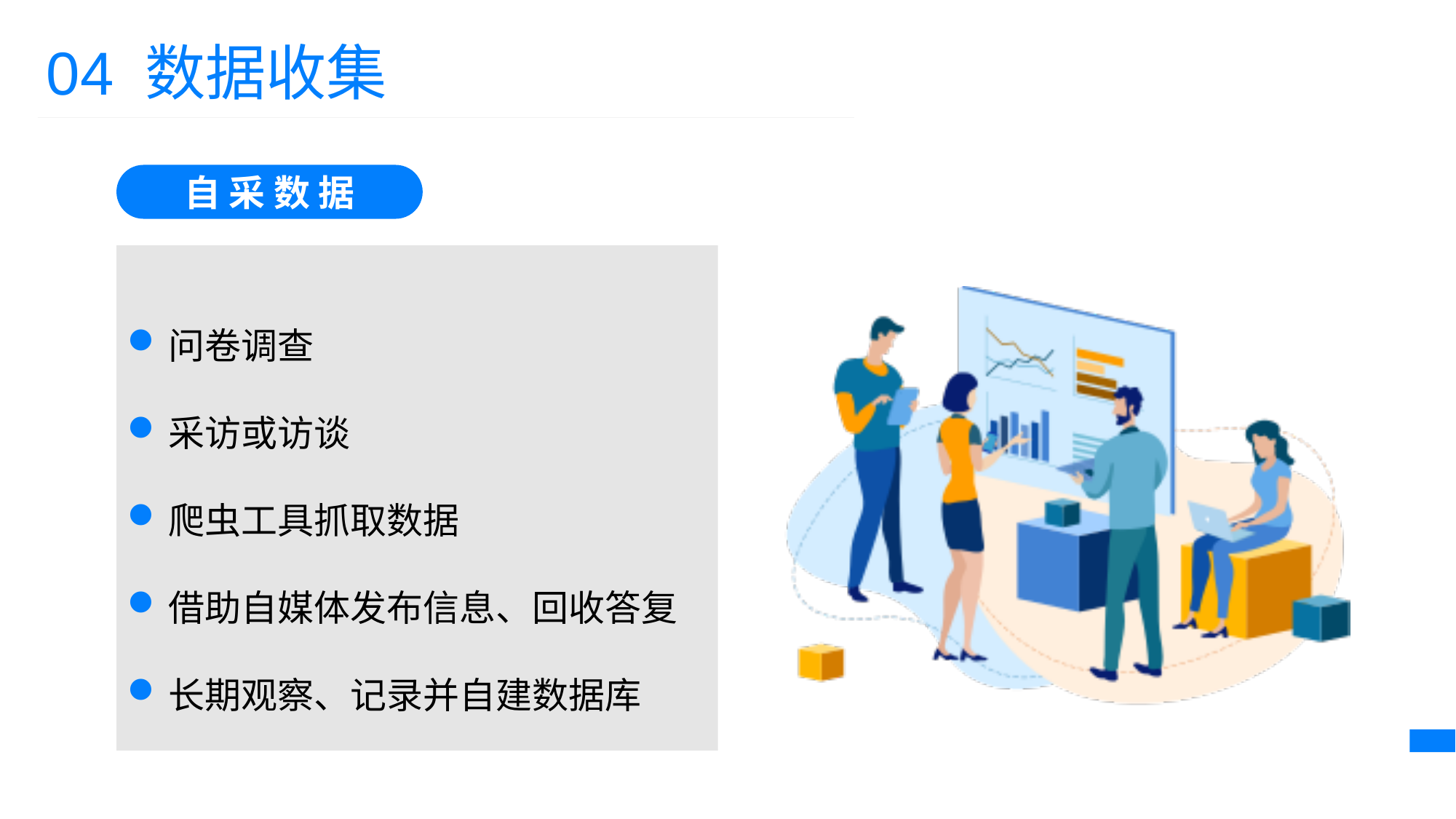

04 数据收集
自 采 数 据
问卷调查
采访或访谈
爬虫工具抓取数据
借助自媒体发布信息、回收答复
长期观察、记录并自建数据库